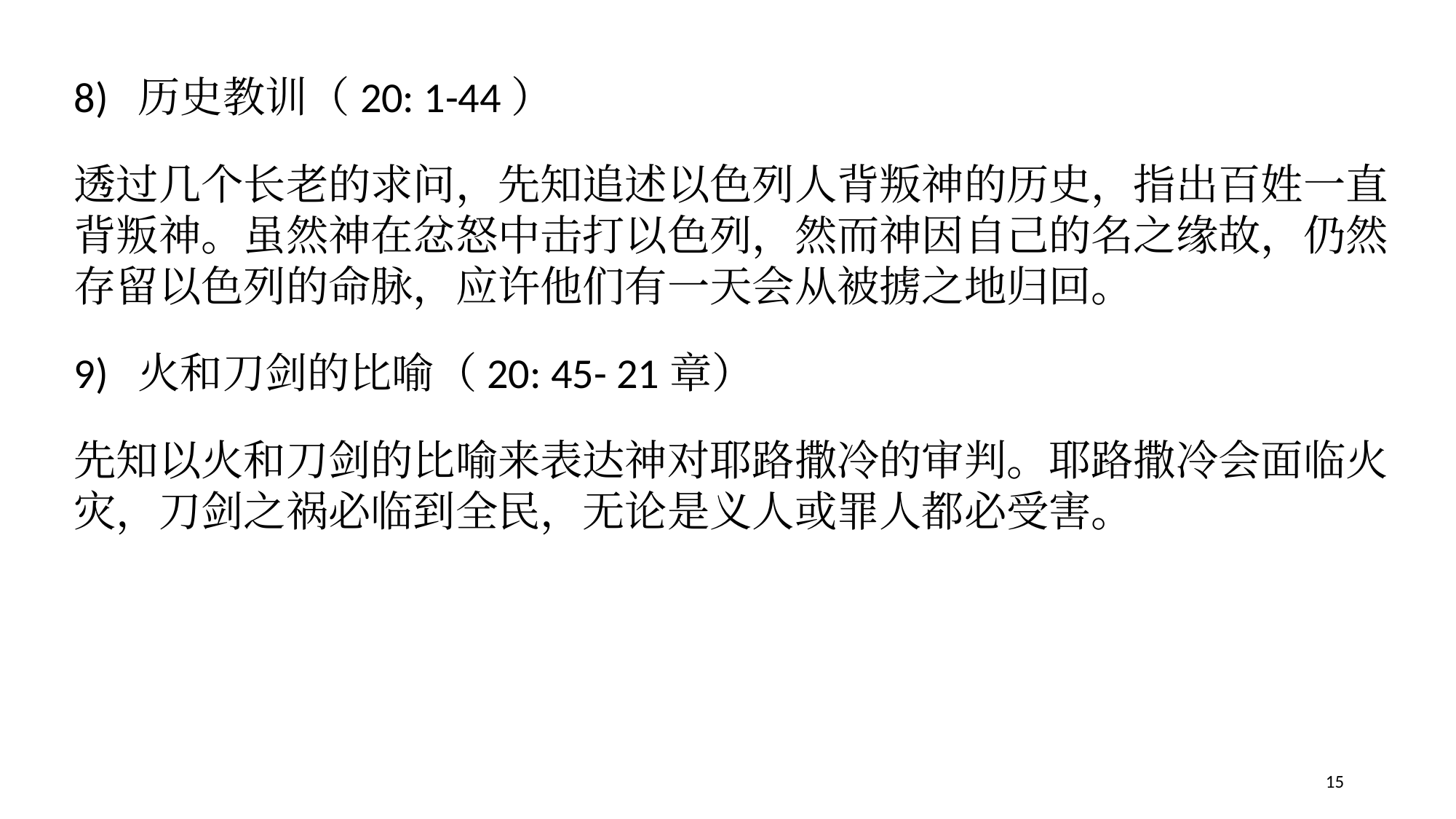

8)  历史教训（20: 1-44）
透过几个长老的求问，先知追述以色列人背叛神的历史，指出百姓一直背叛神。虽然神在忿怒中击打以色列，然而神因自己的名之缘故，仍然存留以色列的命脉，应许他们有一天会从被掳之地归回。
9)  火和刀剑的比喻（20: 45- 21章）
先知以火和刀剑的比喻来表达神对耶路撒冷的审判。耶路撒冷会面临火灾，刀剑之祸必临到全民，无论是义人或罪人都必受害。
15